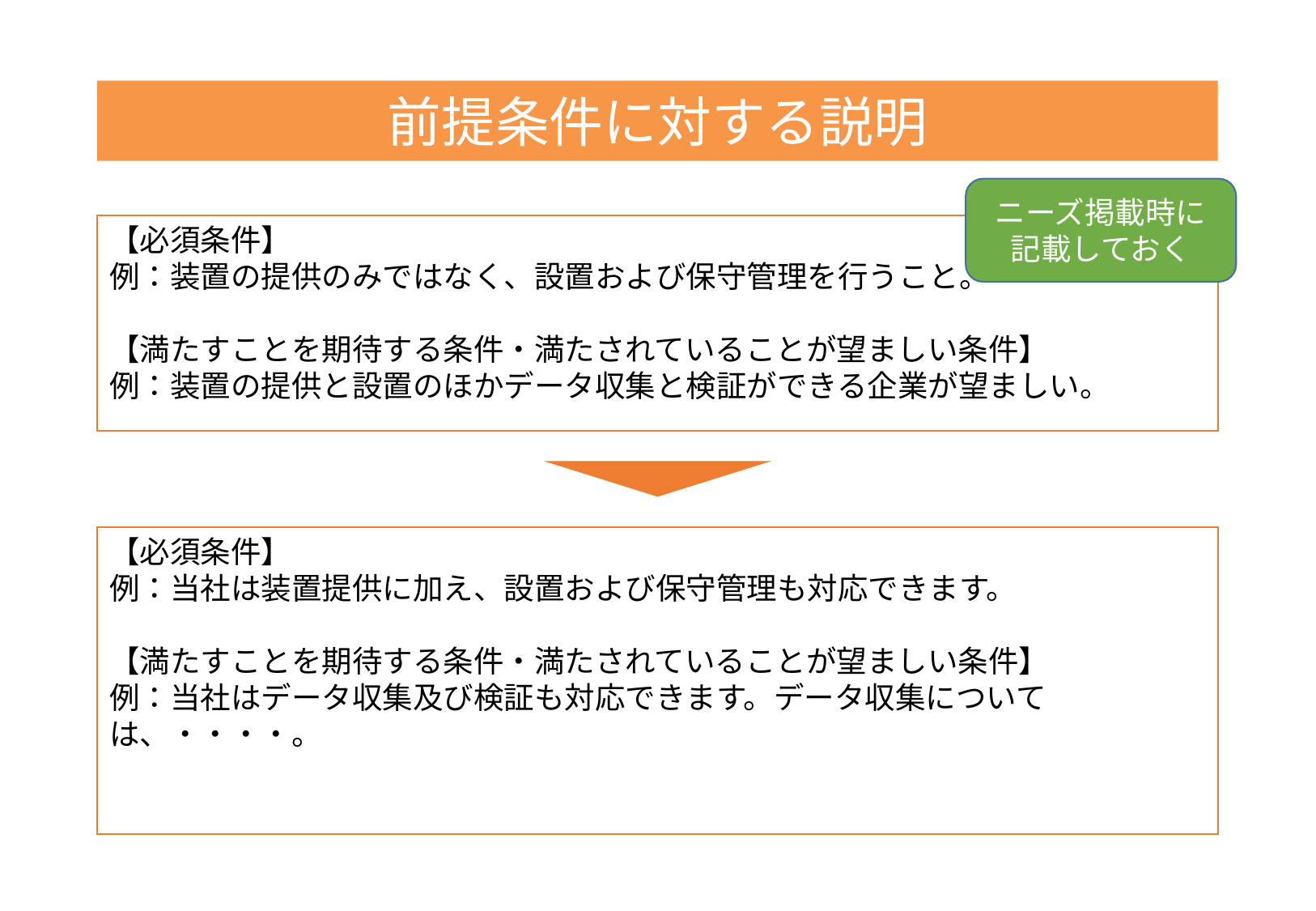

前提条件に対する説明
ニーズ掲載時に
記載しておく
【必須条件】
例：装置の提供のみではなく、設置および保守管理を行うこと。

【満たすことを期待する条件・満たされていることが望ましい条件】
例：装置の提供と設置のほかデータ収集と検証ができる企業が望ましい。

【必須条件】
例：当社は装置提供に加え、設置および保守管理も対応できます。

【満たすことを期待する条件・満たされていることが望ましい条件】
例：当社はデータ収集及び検証も対応できます。データ収集については、・・・・。